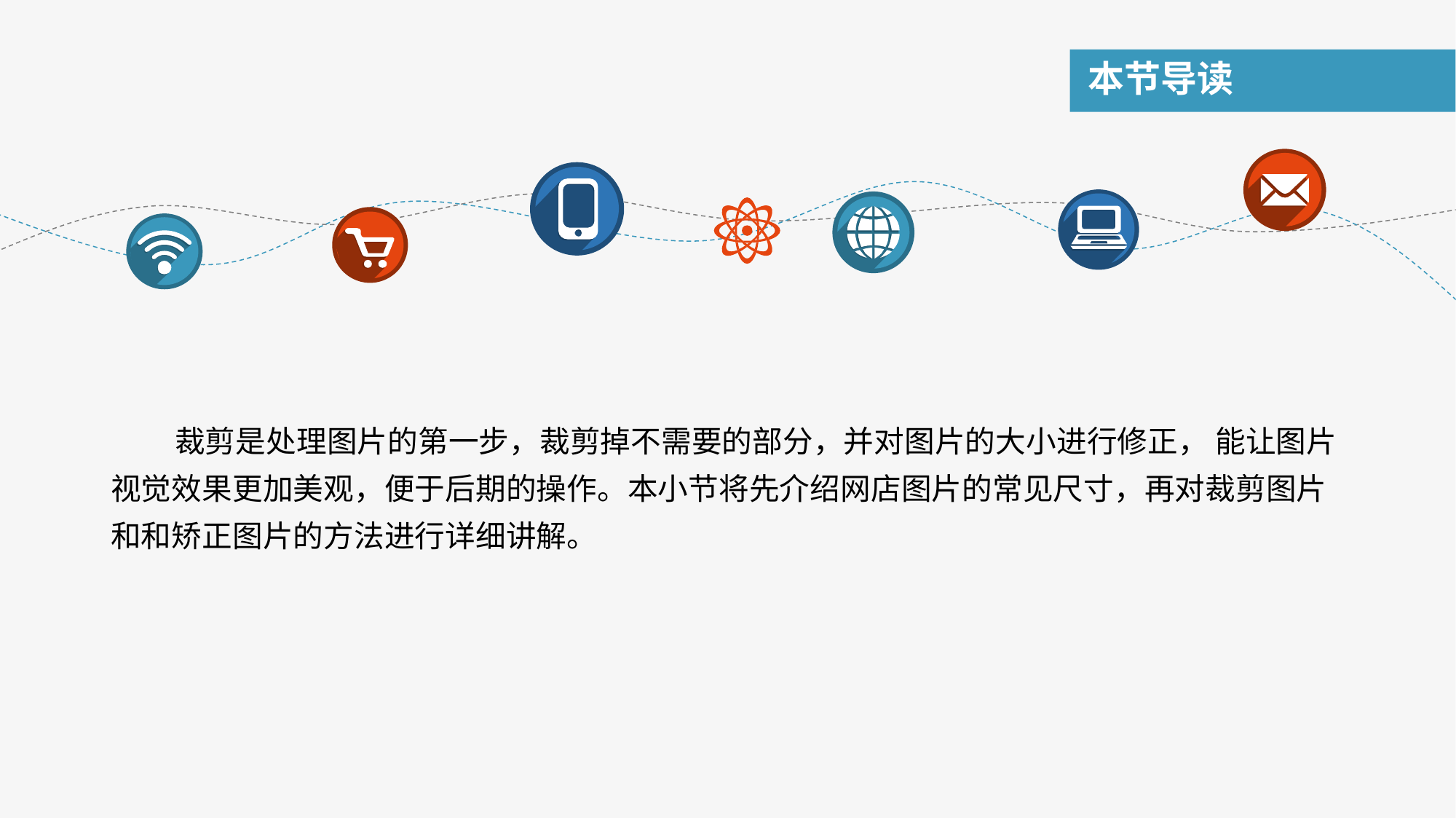

本节导读

裁剪是处理图片的第一步，裁剪掉不需要的部分，并对图片的大小进行修正， 能让图片视觉效果更加美观，便于后期的操作。本小节将先介绍网店图片的常见尺寸，再对裁剪图片和和矫正图片的方法进行详细讲解。